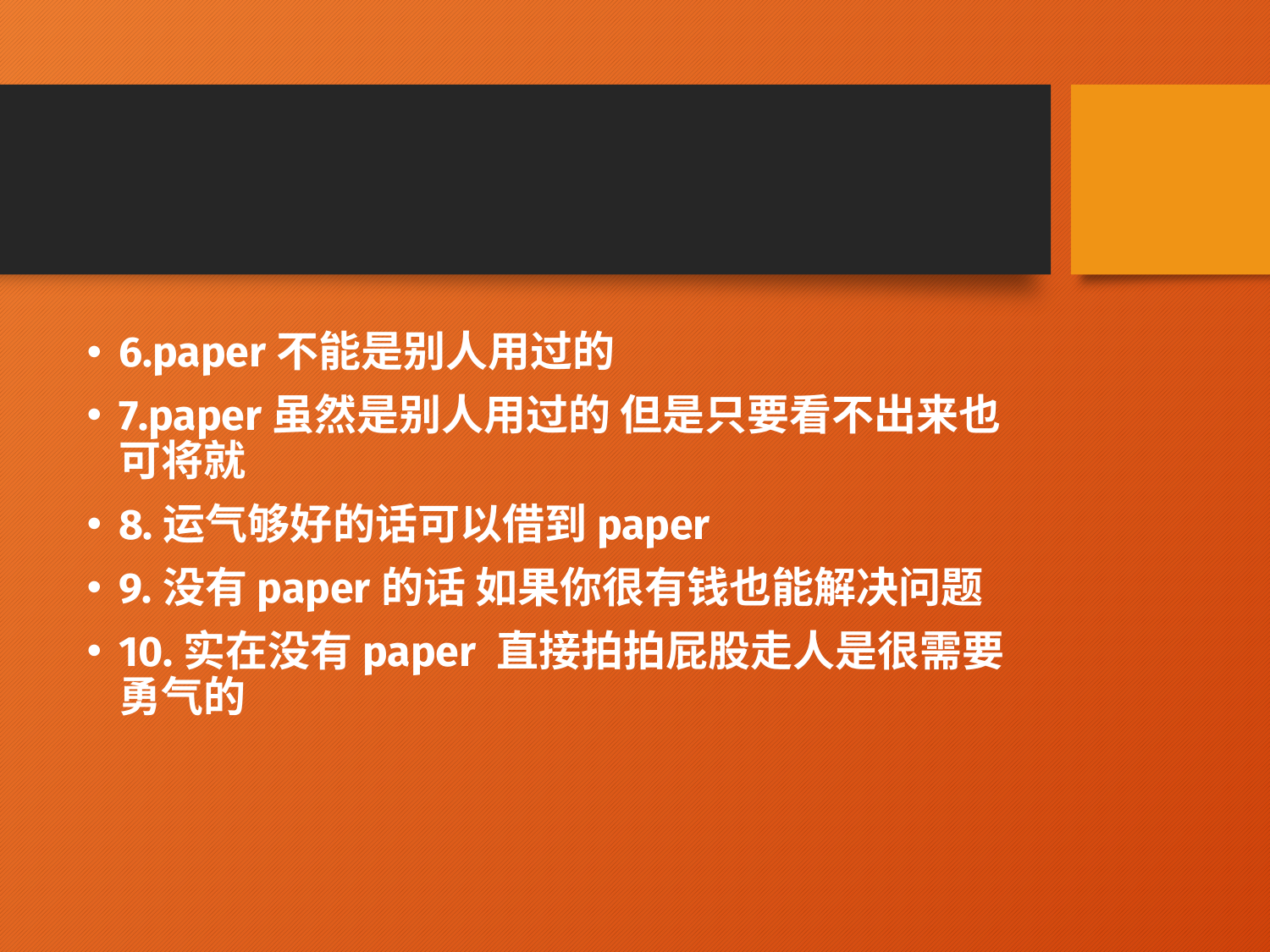

#
6.paper不能是别人用过的
7.paper虽然是别人用过的 但是只要看不出来也可将就
8.运气够好的话可以借到paper
9.没有paper的话 如果你很有钱也能解决问题
10.实在没有paper 直接拍拍屁股走人是很需要勇气的